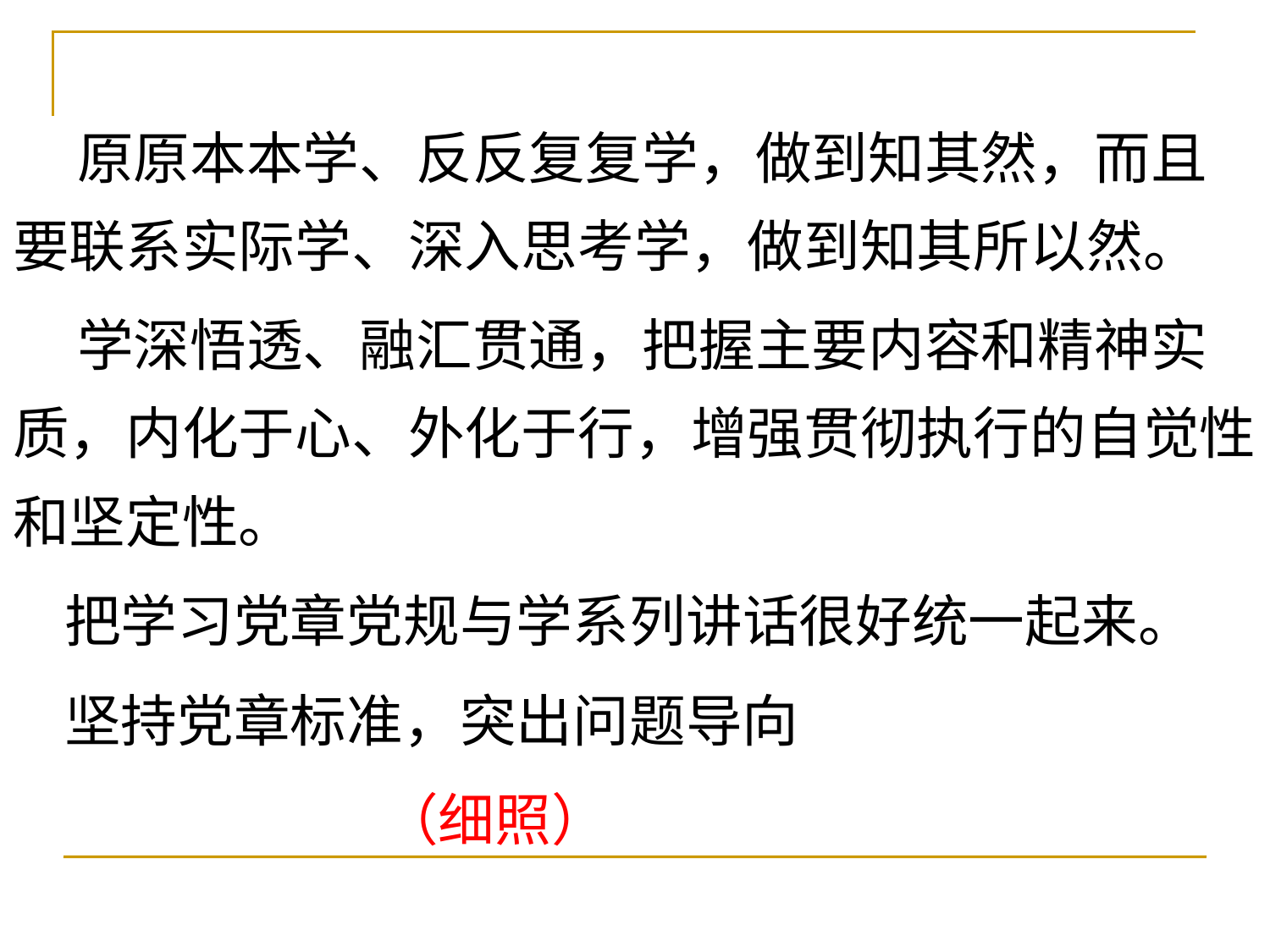

原原本本学、反反复复学，做到知其然，而且要联系实际学、深入思考学，做到知其所以然。
    学深悟透、融汇贯通，把握主要内容和精神实质，内化于心、外化于行，增强贯彻执行的自觉性和坚定性。
   把学习党章党规与学系列讲话很好统一起来。
   坚持党章标准，突出问题导向
                            （细照）